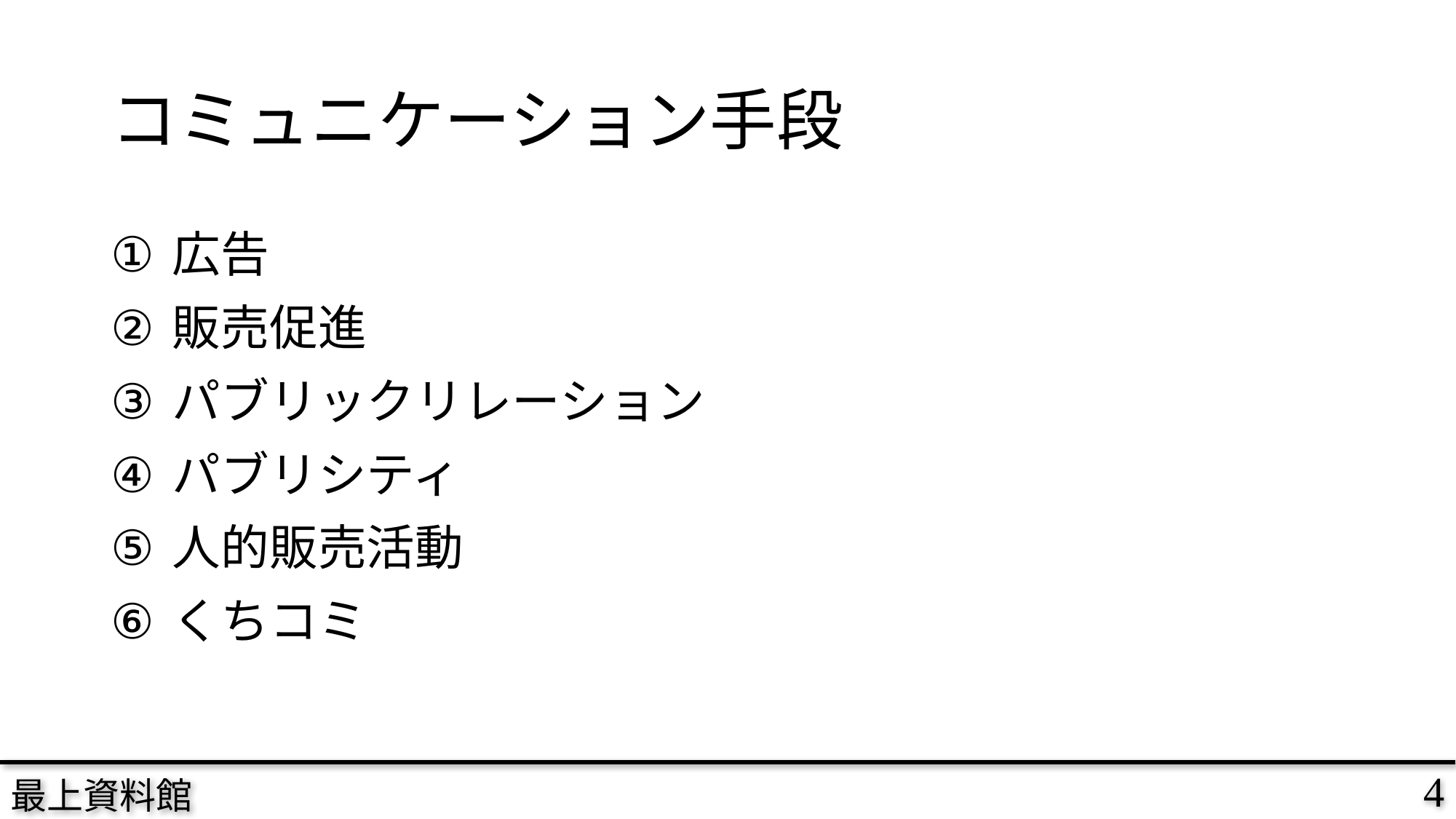

# コミュニケーション手段
広告
販売促進
パブリックリレーション
パブリシティ
人的販売活動
くちコミ